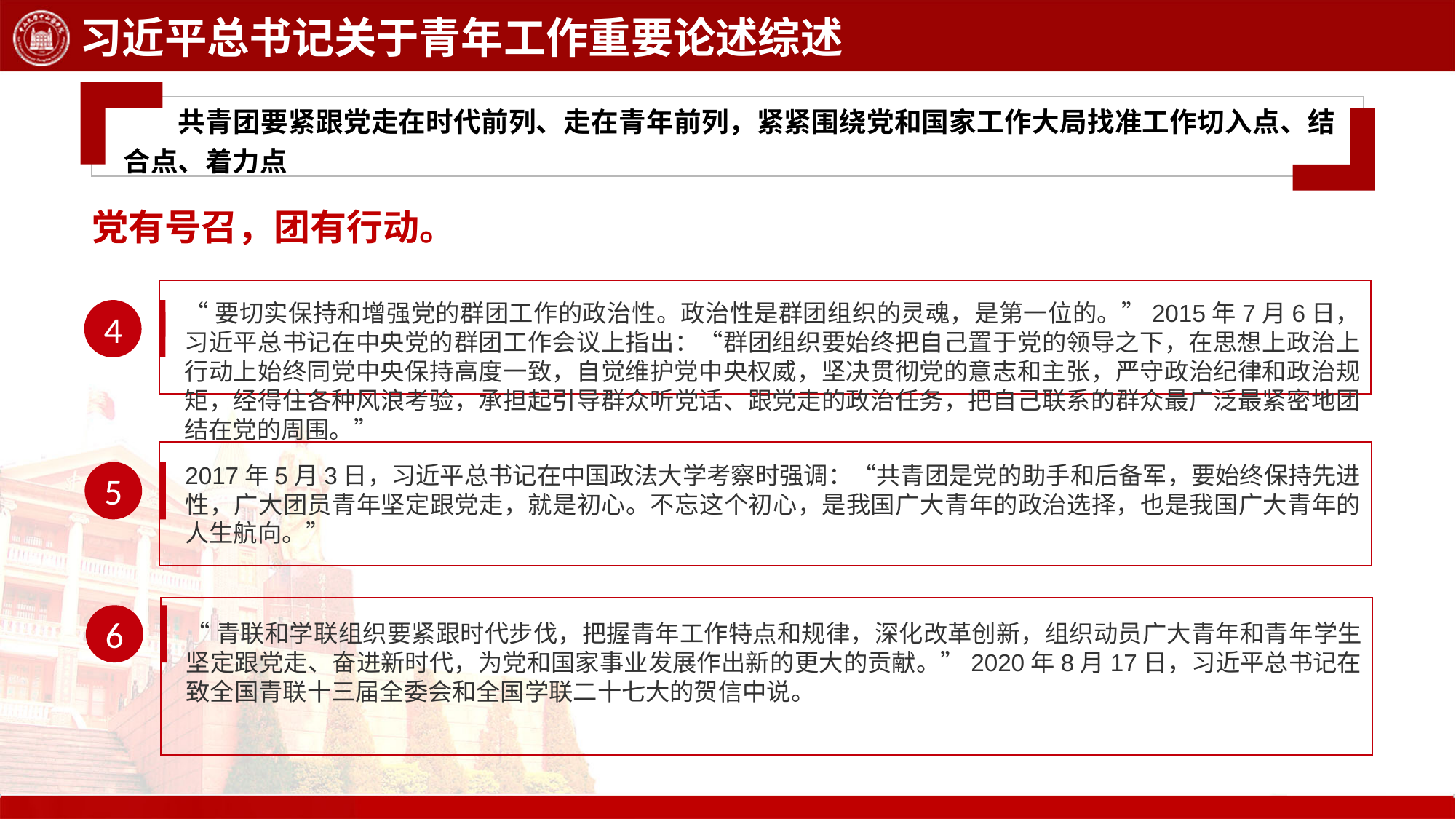

习近平总书记关于青年工作重要论述综述

共青团要紧跟党走在时代前列、走在青年前列，紧紧围绕党和国家工作大局找准工作切入点、结合点、着力点

党有号召，团有行动。

4

“要切实保持和增强党的群团工作的政治性。政治性是群团组织的灵魂，是第一位的。”2015年7月6日，习近平总书记在中央党的群团工作会议上指出：“群团组织要始终把自己置于党的领导之下，在思想上政治上行动上始终同党中央保持高度一致，自觉维护党中央权威，坚决贯彻党的意志和主张，严守政治纪律和政治规矩，经得住各种风浪考验，承担起引导群众听党话、跟党走的政治任务，把自己联系的群众最广泛最紧密地团结在党的周围。”

5

2017年5月3日，习近平总书记在中国政法大学考察时强调：“共青团是党的助手和后备军，要始终保持先进性，广大团员青年坚定跟党走，就是初心。不忘这个初心，是我国广大青年的政治选择，也是我国广大青年的人生航向。”

6

“青联和学联组织要紧跟时代步伐，把握青年工作特点和规律，深化改革创新，组织动员广大青年和青年学生坚定跟党走、奋进新时代，为党和国家事业发展作出新的更大的贡献。”2020年8月17日，习近平总书记在致全国青联十三届全委会和全国学联二十七大的贺信中说。